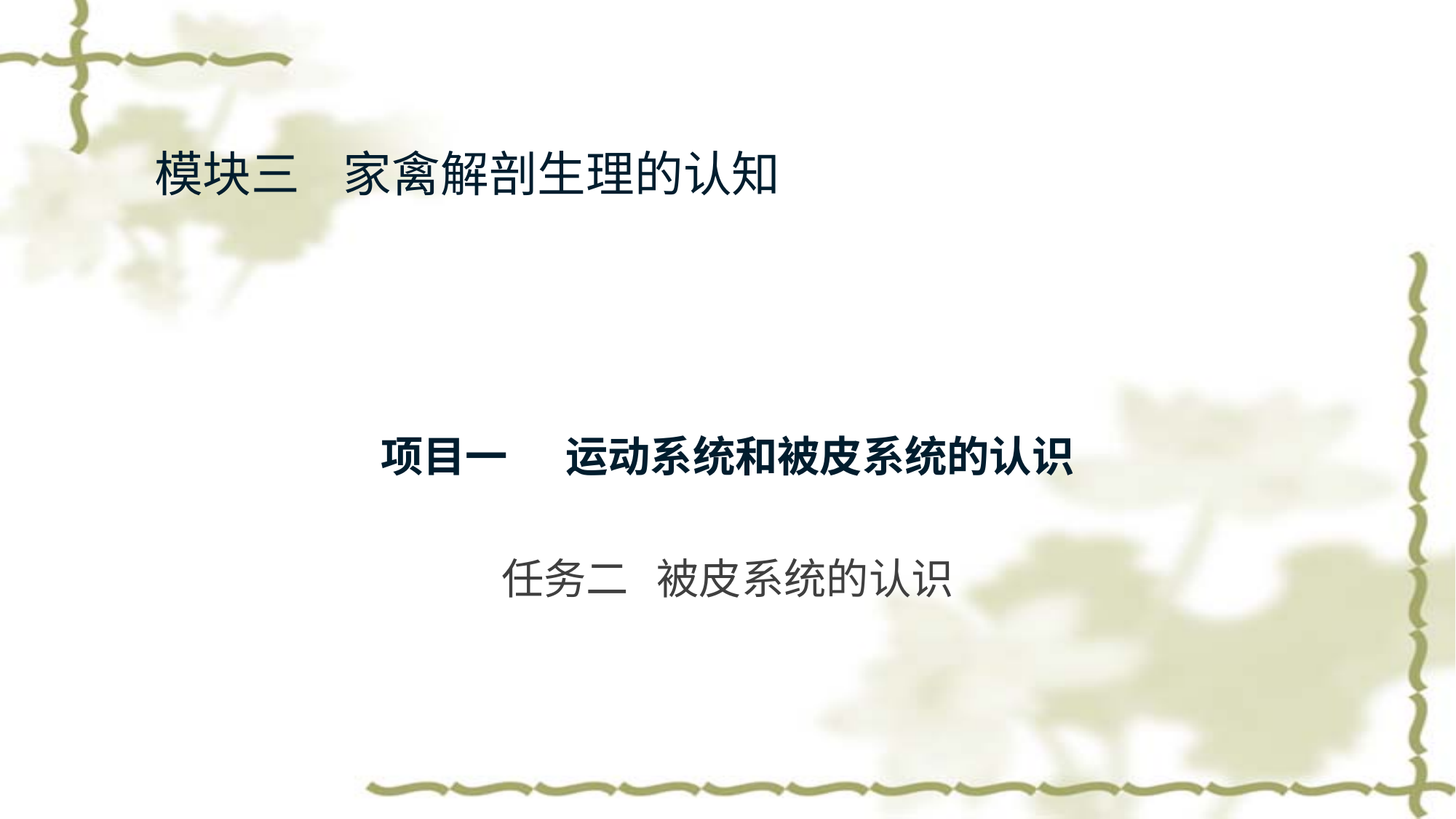

模块三    家禽解剖生理的认知
项目一      运动系统和被皮系统的认识

任务二   被皮系统的认识